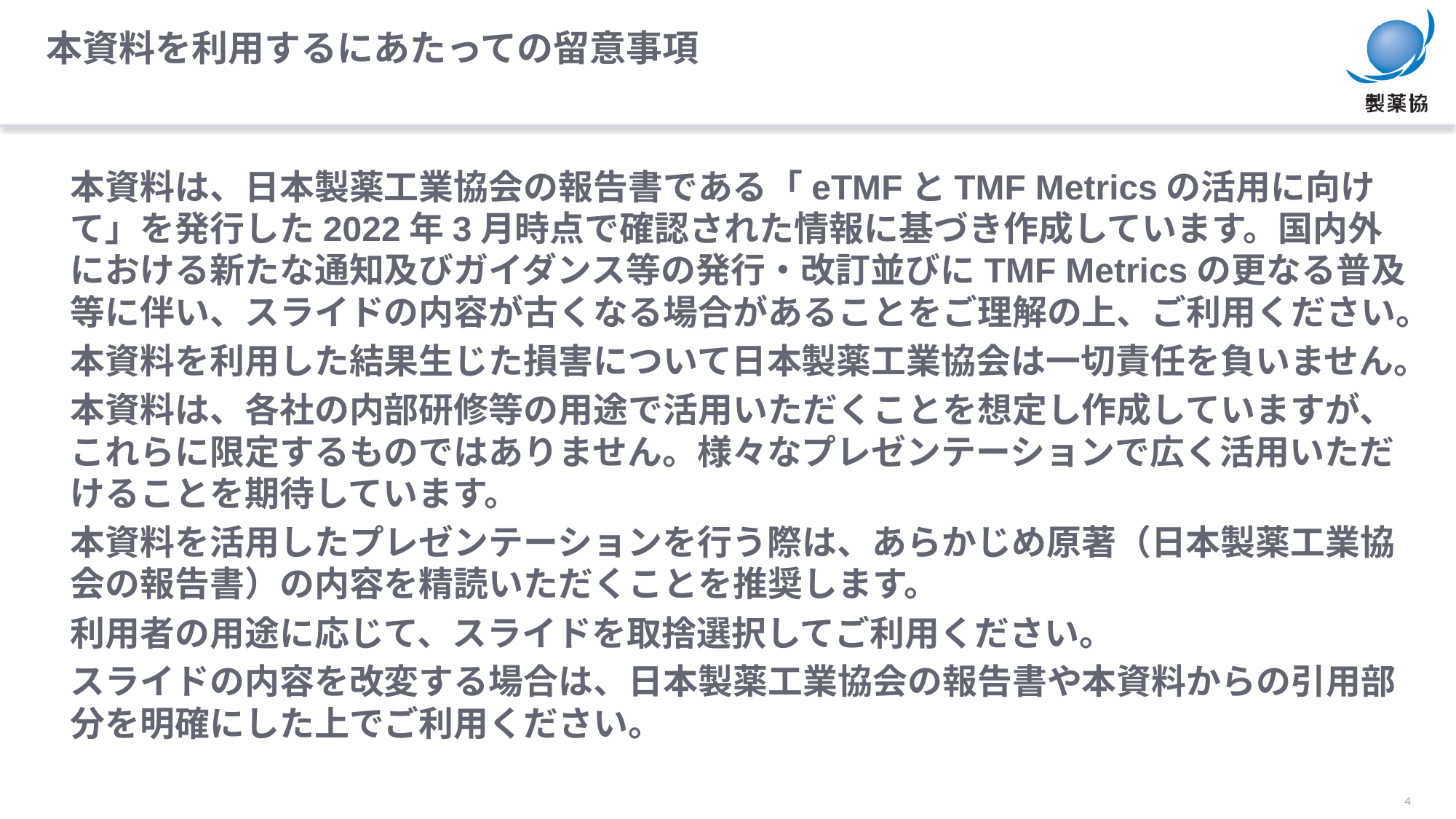

本資料を利用するにあたっての留意事項
本資料は、日本製薬工業協会の報告書である「eTMFとTMF Metricsの活用に向けて」を発行した2022年3月時点で確認された情報に基づき作成しています。国内外における新たな通知及びガイダンス等の発行・改訂並びにTMF Metricsの更なる普及等に伴い、スライドの内容が古くなる場合があることをご理解の上、ご利用ください。
本資料を利用した結果生じた損害について日本製薬工業協会は一切責任を負いません。
本資料は、各社の内部研修等の用途で活用いただくことを想定し作成していますが、これらに限定するものではありません。様々なプレゼンテーションで広く活用いただけることを期待しています。
本資料を活用したプレゼンテーションを行う際は、あらかじめ原著（日本製薬工業協会の報告書）の内容を精読いただくことを推奨します。
利用者の用途に応じて、スライドを取捨選択してご利用ください。
スライドの内容を改変する場合は、日本製薬工業協会の報告書や本資料からの引用部分を明確にした上でご利用ください。
4